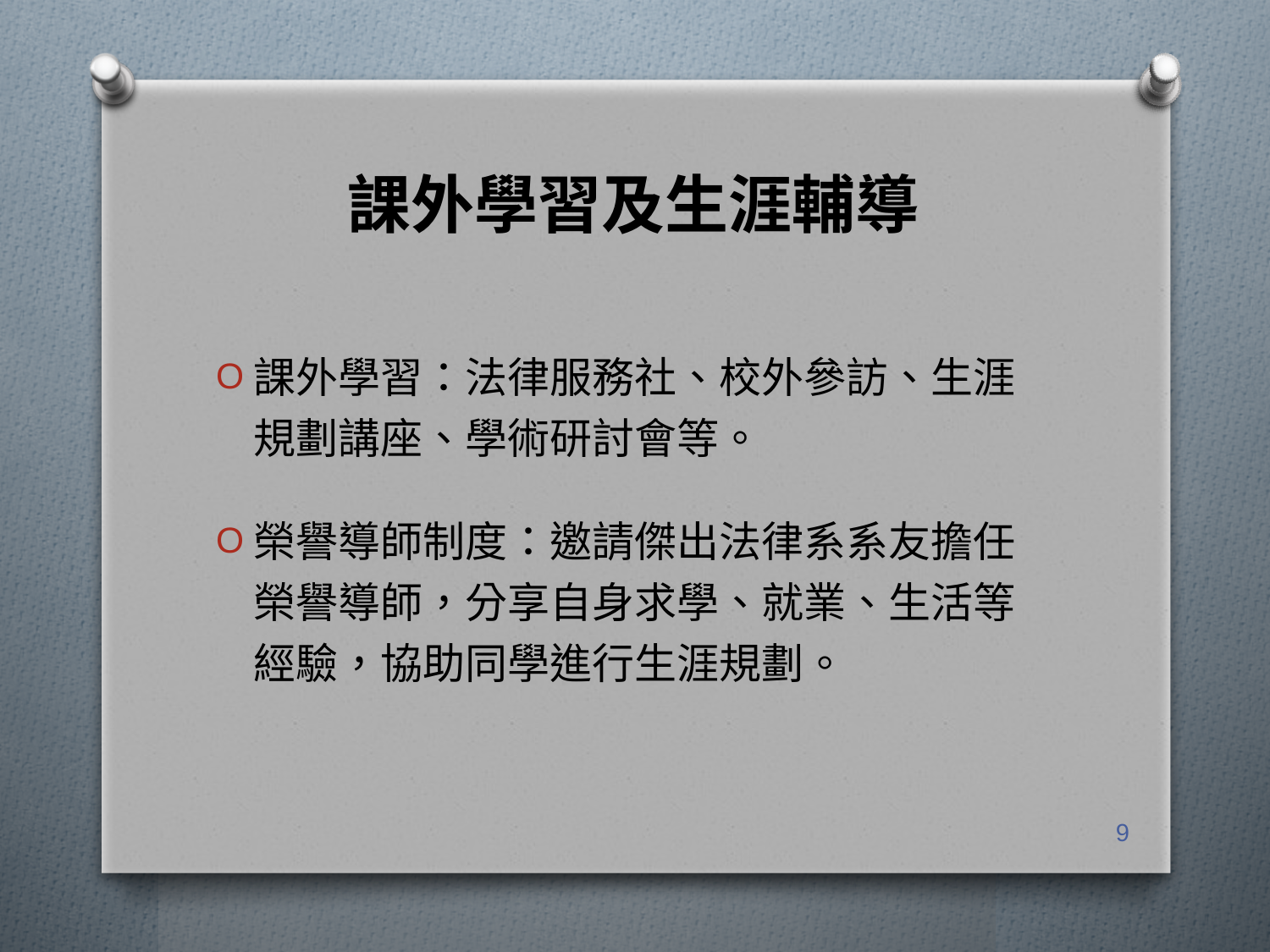

# 課外學習及生涯輔導
課外學習：法律服務社、校外參訪、生涯規劃講座、學術研討會等。
榮譽導師制度：邀請傑出法律系系友擔任榮譽導師，分享自身求學、就業、生活等經驗，協助同學進行生涯規劃。
9